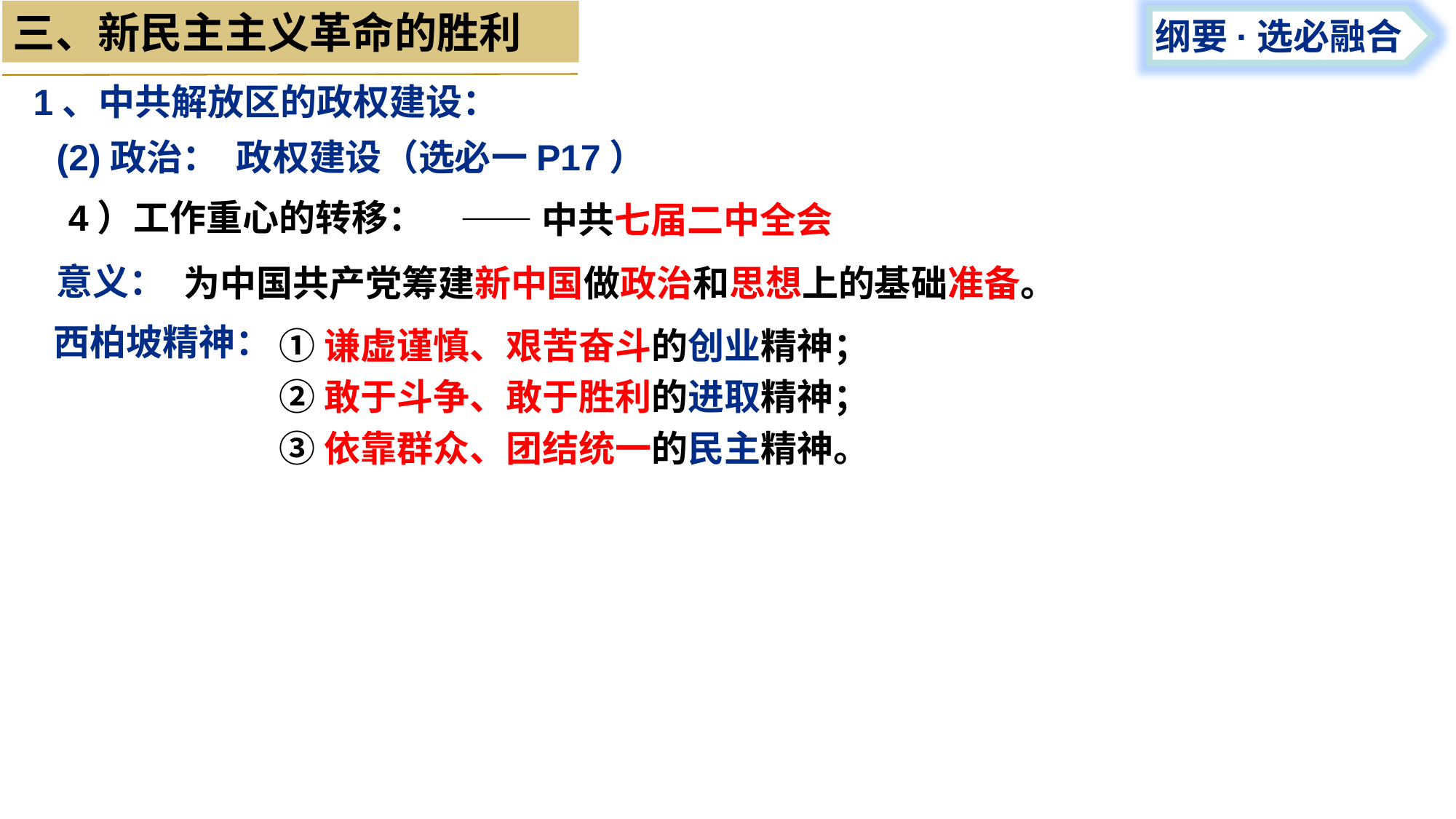

三、新民主主义革命的胜利
纲要·选必融合
1、中共解放区的政权建设：
(2)政治：
政权建设（选必一P17）
4）工作重心的转移：
——中共七届二中全会
意义：

为中国共产党筹建新中国做政治和思想上的基础准备。
西柏坡精神：
①谦虚谨慎、艰苦奋斗的创业精神；
②敢于斗争、敢于胜利的进取精神；
③依靠群众、团结统一的民主精神。